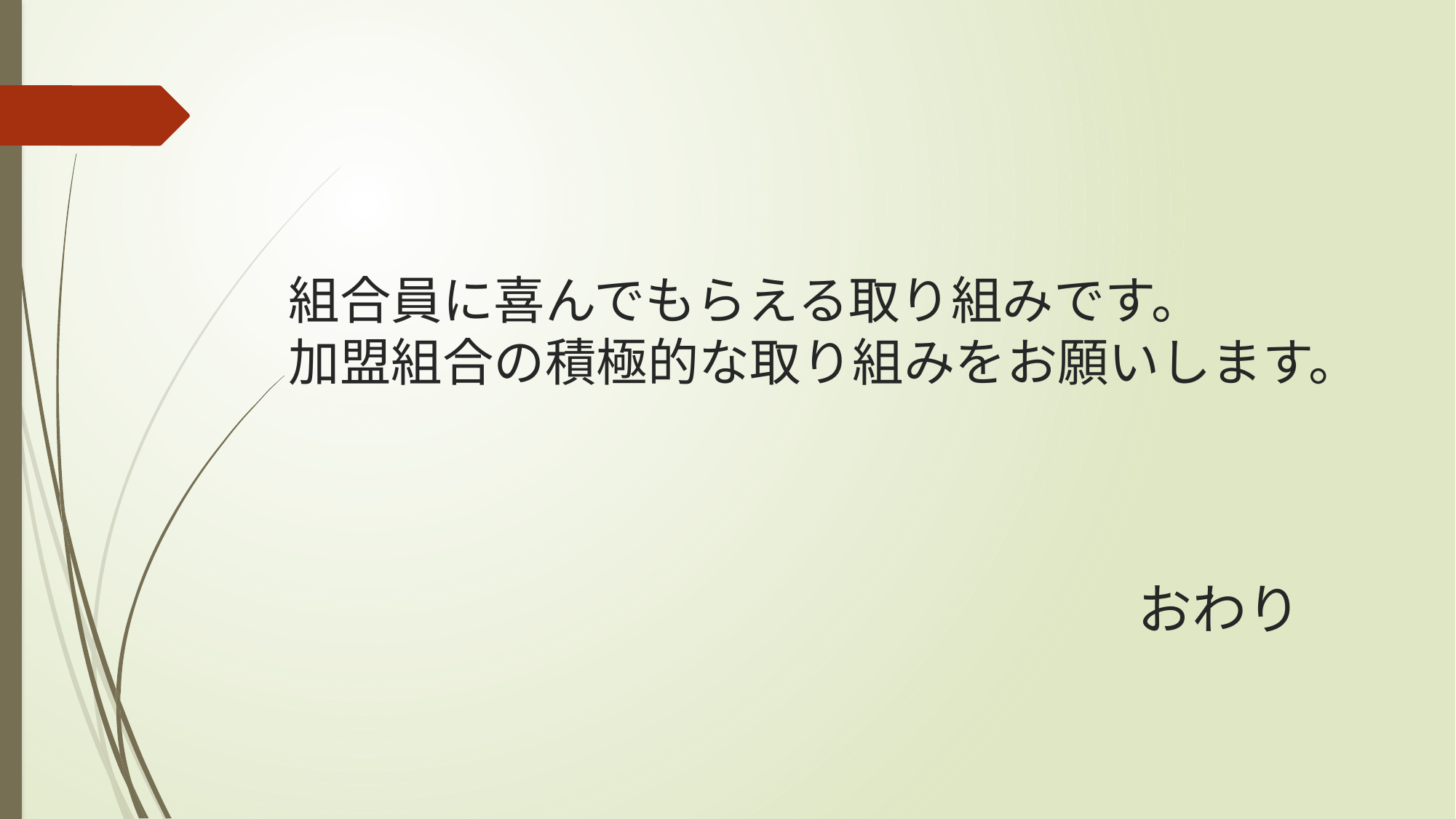

# 組合員に喜んでもらえる取り組みです。 加盟組合の積極的な取り組みをお願いします。
おわり